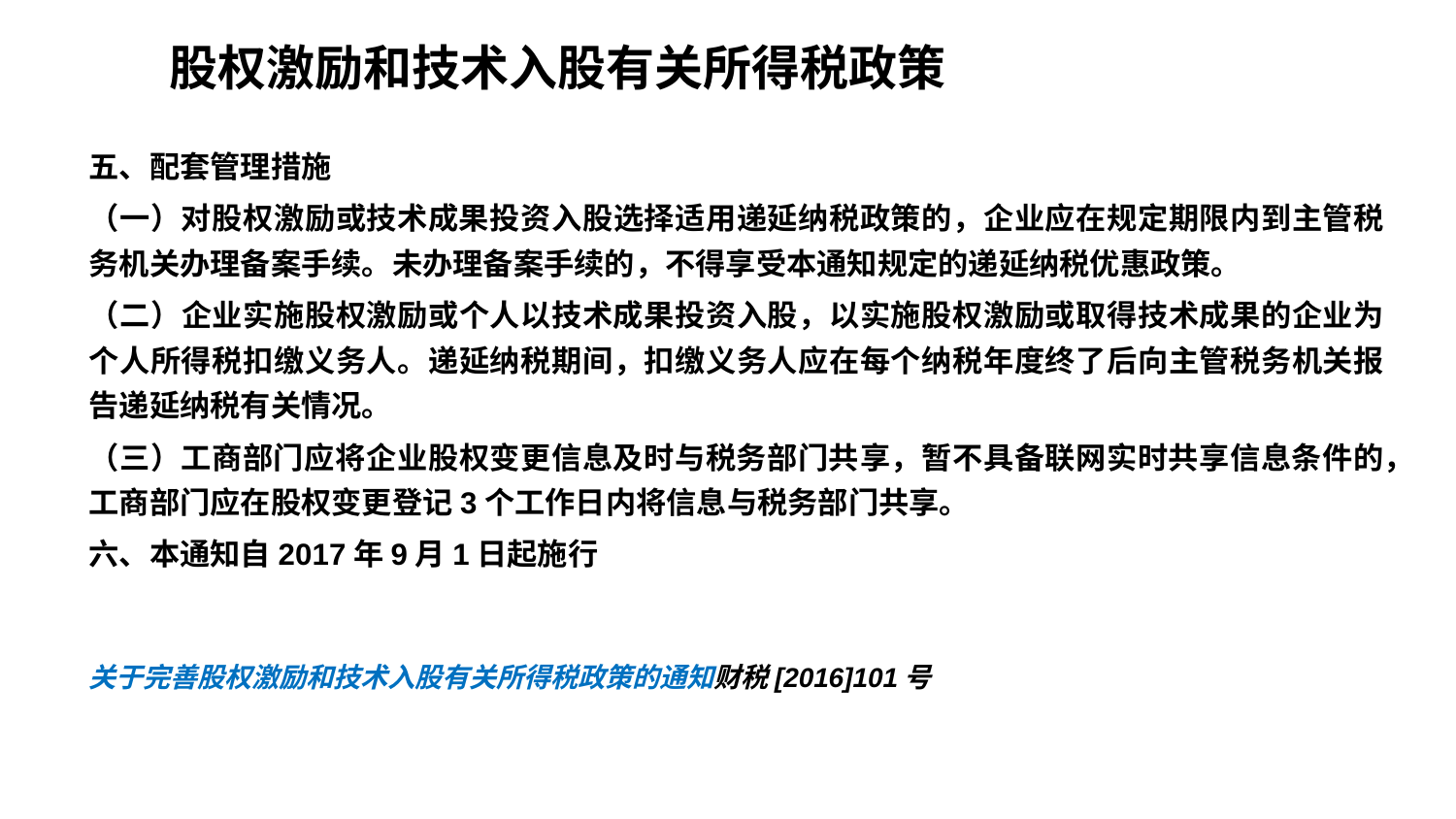

# 股权激励和技术入股有关所得税政策
五、配套管理措施
（一）对股权激励或技术成果投资入股选择适用递延纳税政策的，企业应在规定期限内到主管税务机关办理备案手续。未办理备案手续的，不得享受本通知规定的递延纳税优惠政策。
（二）企业实施股权激励或个人以技术成果投资入股，以实施股权激励或取得技术成果的企业为个人所得税扣缴义务人。递延纳税期间，扣缴义务人应在每个纳税年度终了后向主管税务机关报告递延纳税有关情况。
（三）工商部门应将企业股权变更信息及时与税务部门共享，暂不具备联网实时共享信息条件的，工商部门应在股权变更登记3个工作日内将信息与税务部门共享。
六、本通知自2017年9月1日起施行
关于完善股权激励和技术入股有关所得税政策的通知财税[2016]101号